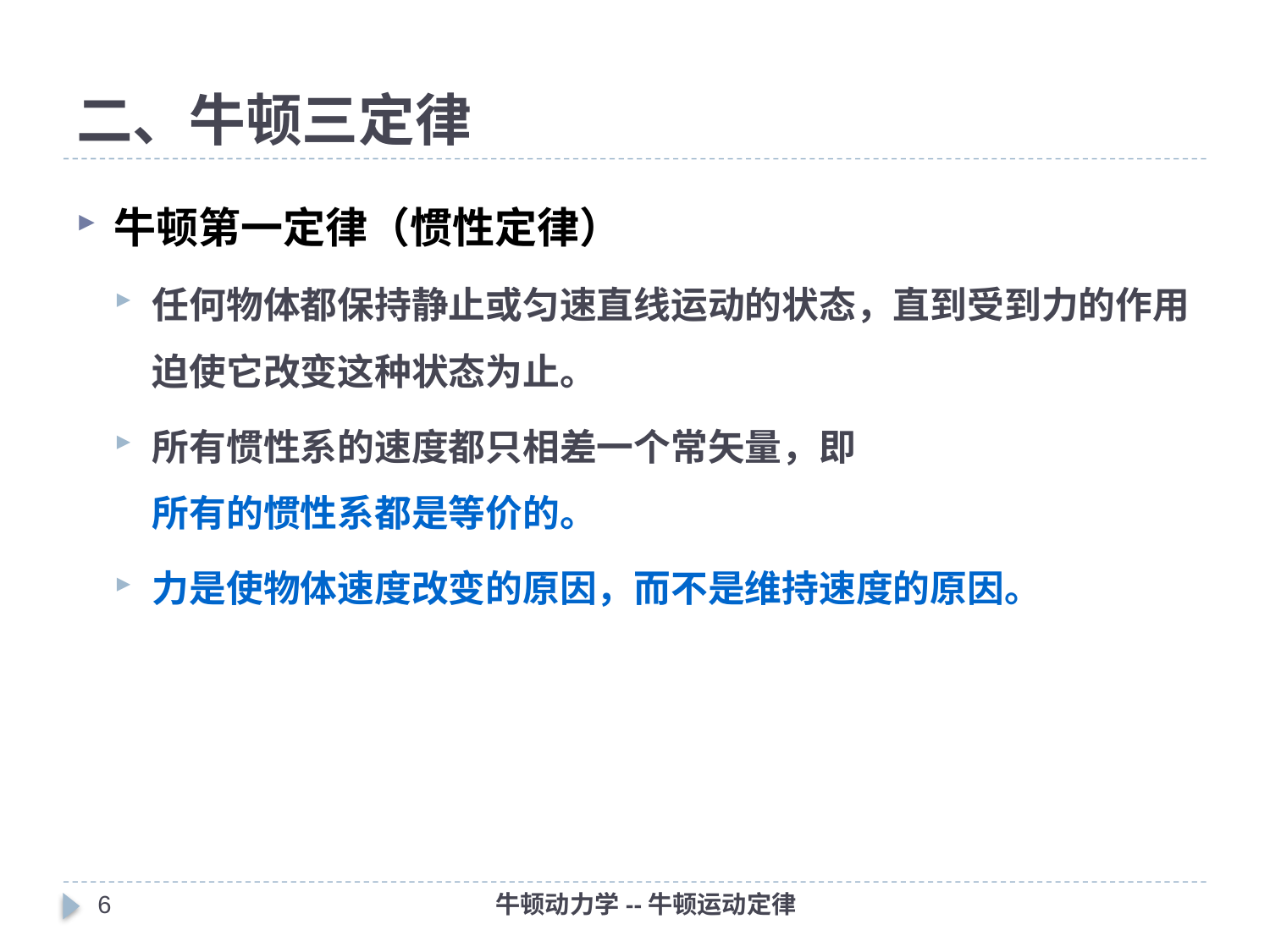

# 二、牛顿三定律
牛顿第一定律（惯性定律）
任何物体都保持静止或匀速直线运动的状态，直到受到力的作用迫使它改变这种状态为止。
所有惯性系的速度都只相差一个常矢量，即
所有的惯性系都是等价的。
力是使物体速度改变的原因，而不是维持速度的原因。
6
牛顿动力学--牛顿运动定律